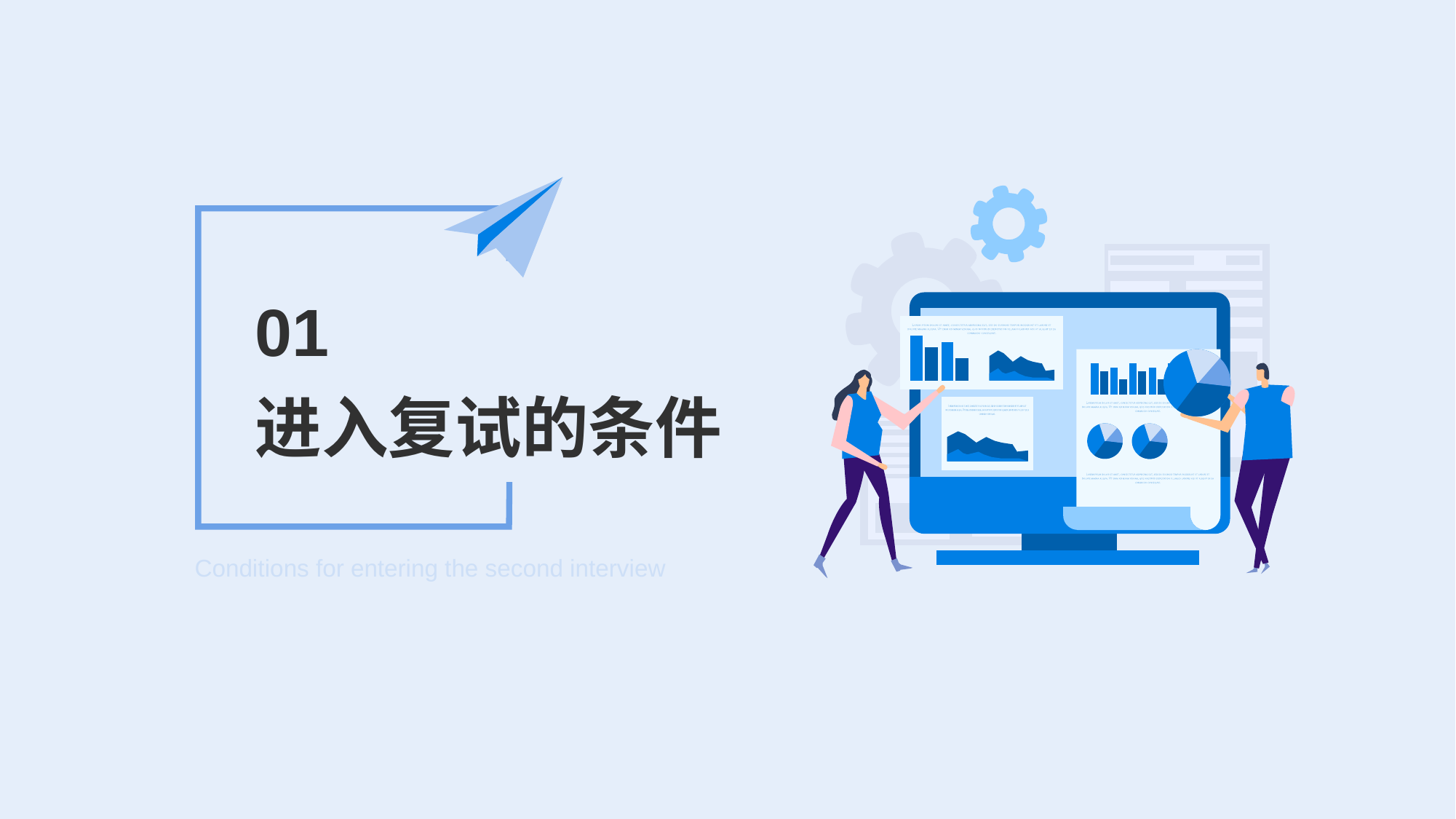

01
进入复试的条件
Conditions for entering the second interview